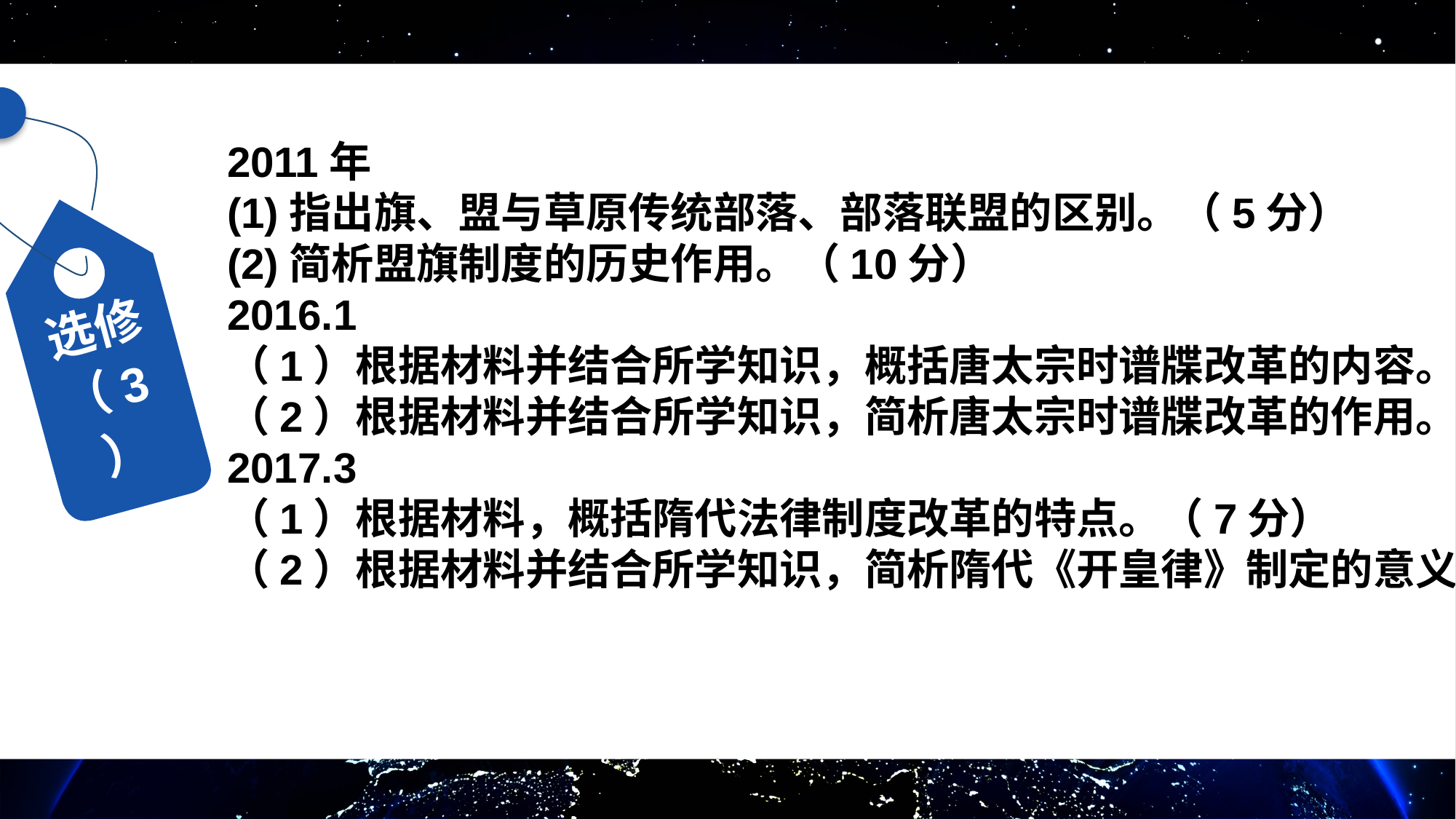

选修
（3）
2011年
(1)指出旗、盟与草原传统部落、部落联盟的区别。（5分）
(2)简析盟旗制度的历史作用。（10分）
2016.1
（1）根据材料并结合所学知识，概括唐太宗时谱牒改革的内容。
（2）根据材料并结合所学知识，简析唐太宗时谱牒改革的作用。
2017.3
（1）根据材料，概括隋代法律制度改革的特点。（7分）
（2）根据材料并结合所学知识，简析隋代《开皇律》制定的意义